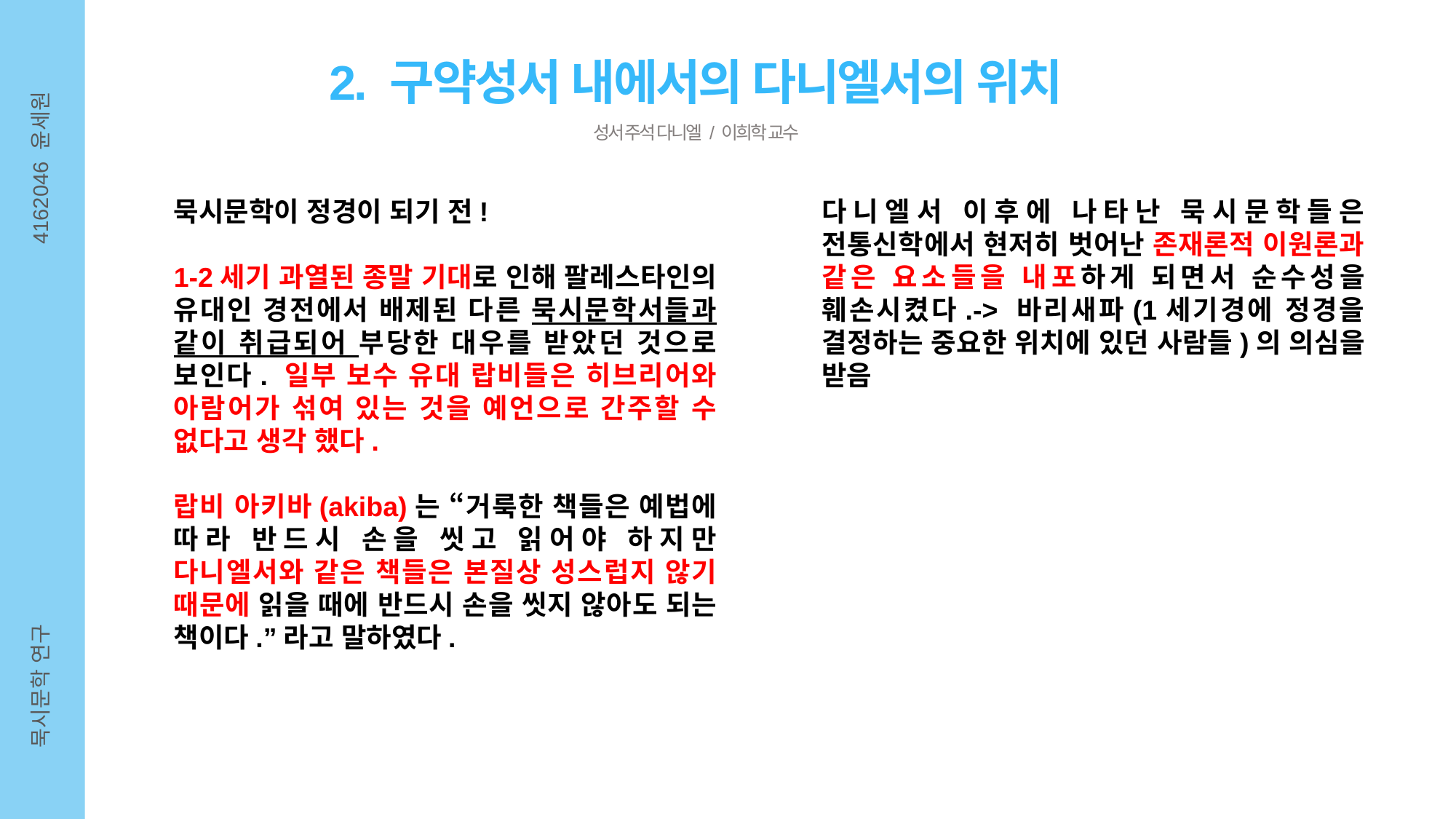

2. 구약성서 내에서의 다니엘서의 위치
성서 주석 다니엘 / 이희학 교수
4162046 윤세원
묵시문학이 정경이 되기 전!

1-2세기 과열된 종말 기대로 인해 팔레스타인의 유대인 경전에서 배제된 다른 묵시문학서들과 같이 취급되어 부당한 대우를 받았던 것으로 보인다. 일부 보수 유대 랍비들은 히브리어와 아람어가 섞여 있는 것을 예언으로 간주할 수 없다고 생각 했다.

랍비 아키바(akiba)는 “거룩한 책들은 예법에 따라 반드시 손을 씻고 읽어야 하지만 다니엘서와 같은 책들은 본질상 성스럽지 않기 때문에 읽을 때에 반드시 손을 씻지 않아도 되는 책이다.”라고 말하였다.

다니엘서 이후에 나타난 묵시문학들은 전통신학에서 현저히 벗어난 존재론적 이원론과 같은 요소들을 내포하게 되면서 순수성을 훼손시켰다.-> 바리새파(1세기경에 정경을 결정하는 중요한 위치에 있던 사람들)의 의심을 받음
묵시문학 연구